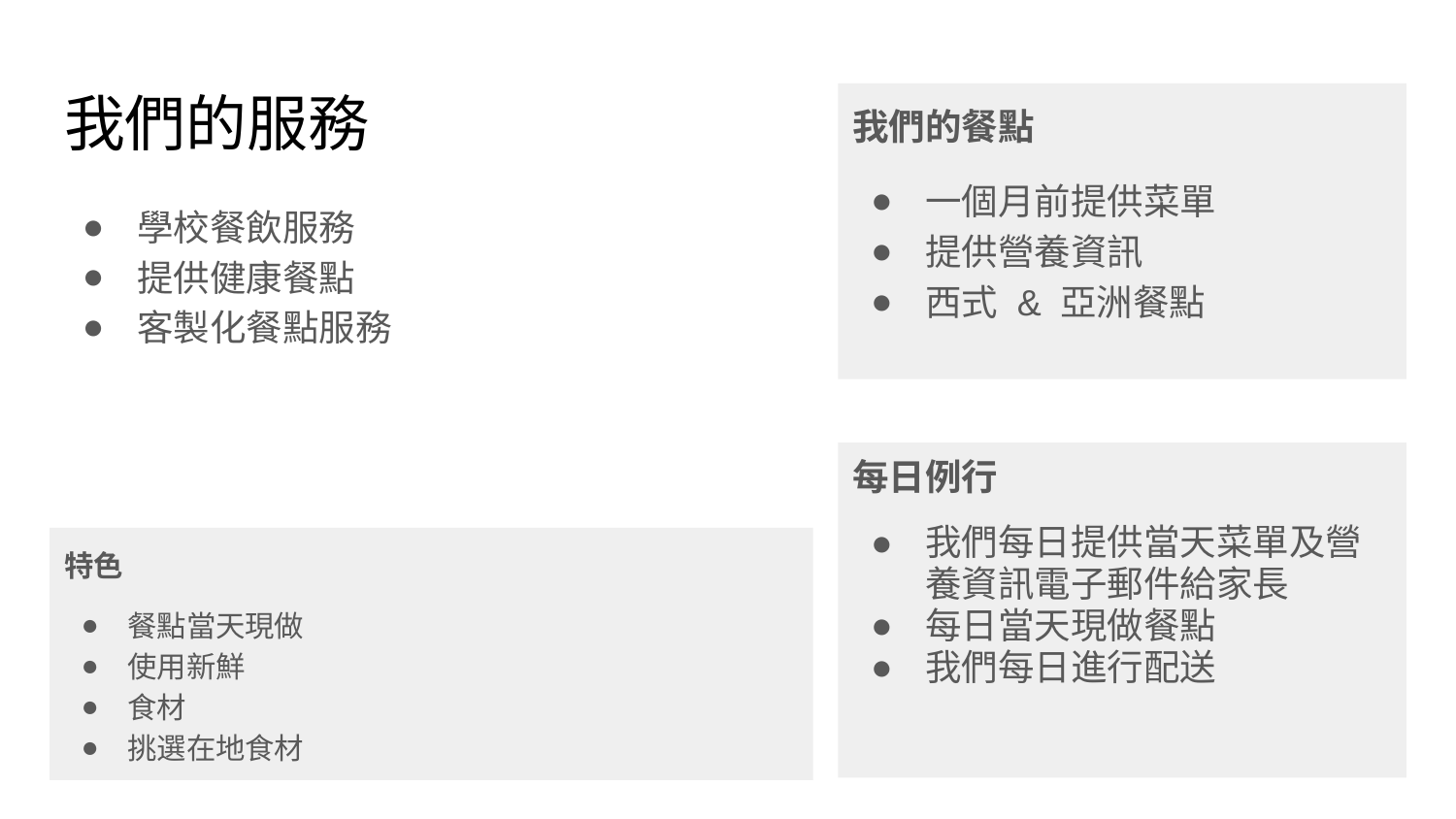

# 我們的服務
我們的餐點
一個月前提供菜單
提供營養資訊
西式 & 亞洲餐點
學校餐飲服務
提供健康餐點
客製化餐點服務
每日例行
我們每日提供當天菜單及營養資訊電子郵件給家長
每日當天現做餐點
我們每日進行配送
特色
餐點當天現做
使用新鮮
食材
挑選在地食材